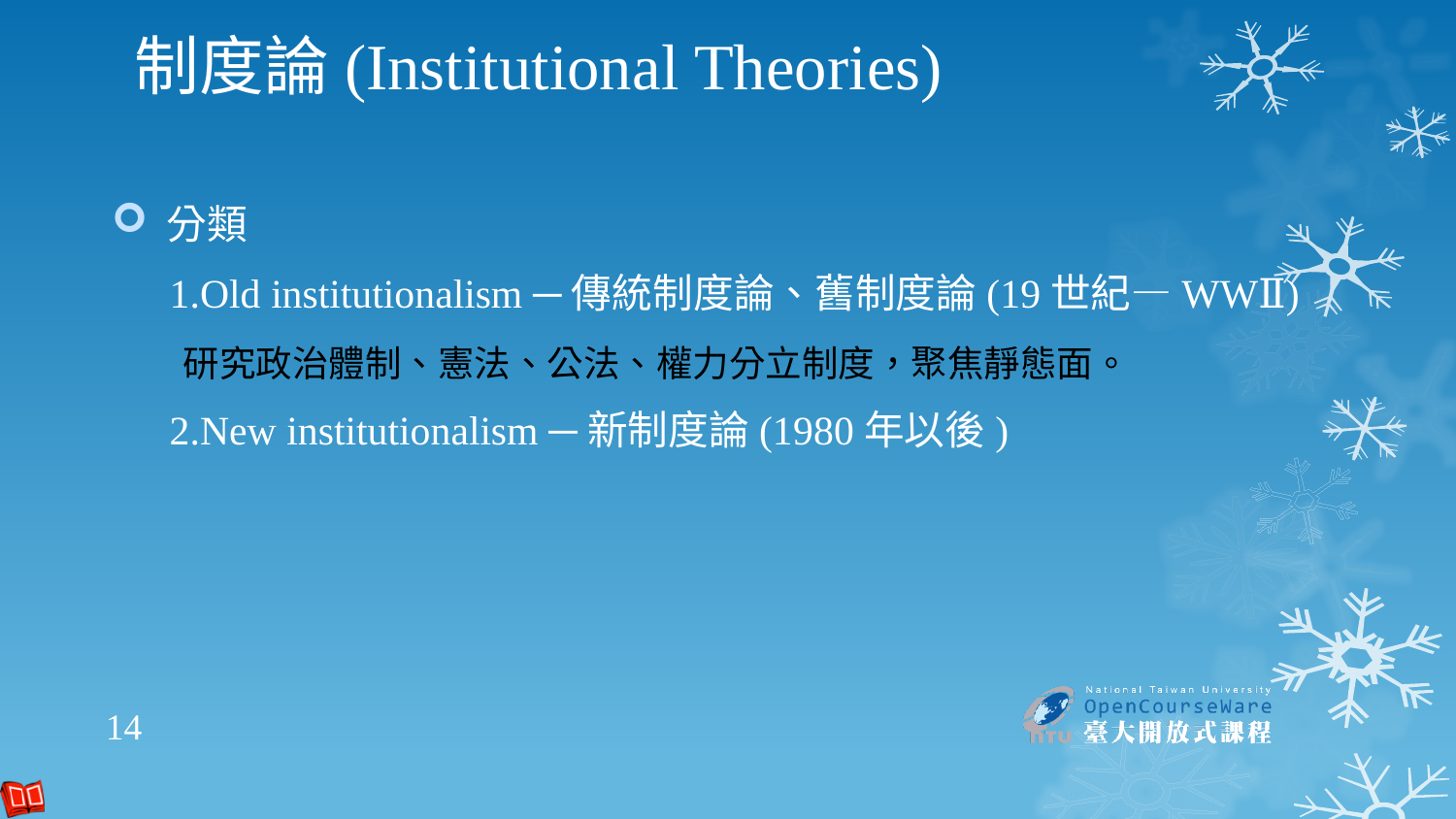

# 制度論(Institutional Theories)
分類
1.Old institutionalism ─傳統制度論、舊制度論(19世紀—WWⅡ)
研究政治體制、憲法、公法、權力分立制度，聚焦靜態面。
2.New institutionalism ─新制度論(1980年以後)

14